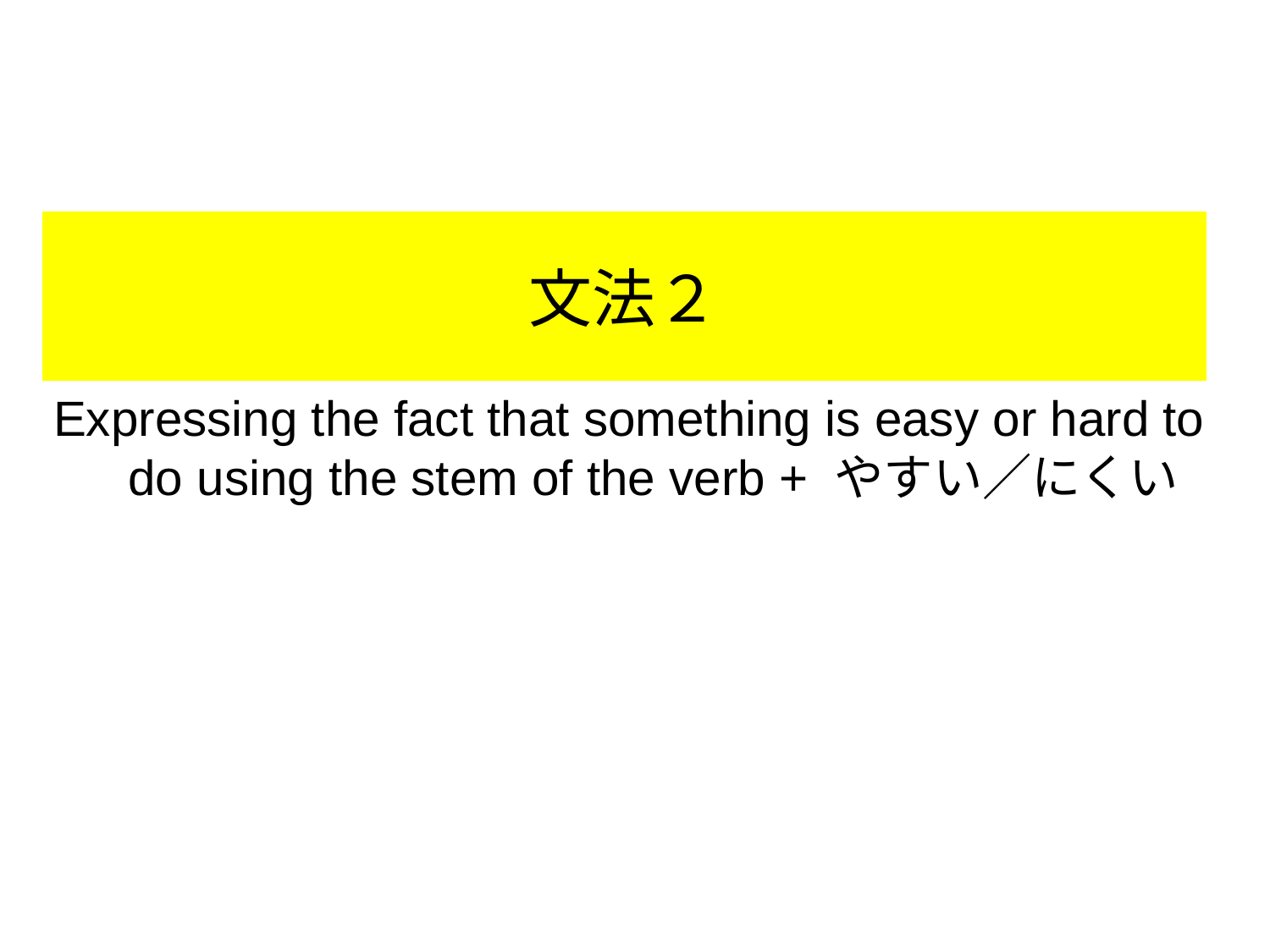

# 文法２
Expressing the fact that something is easy or hard to do using the stem of the verb + やすい／にくい